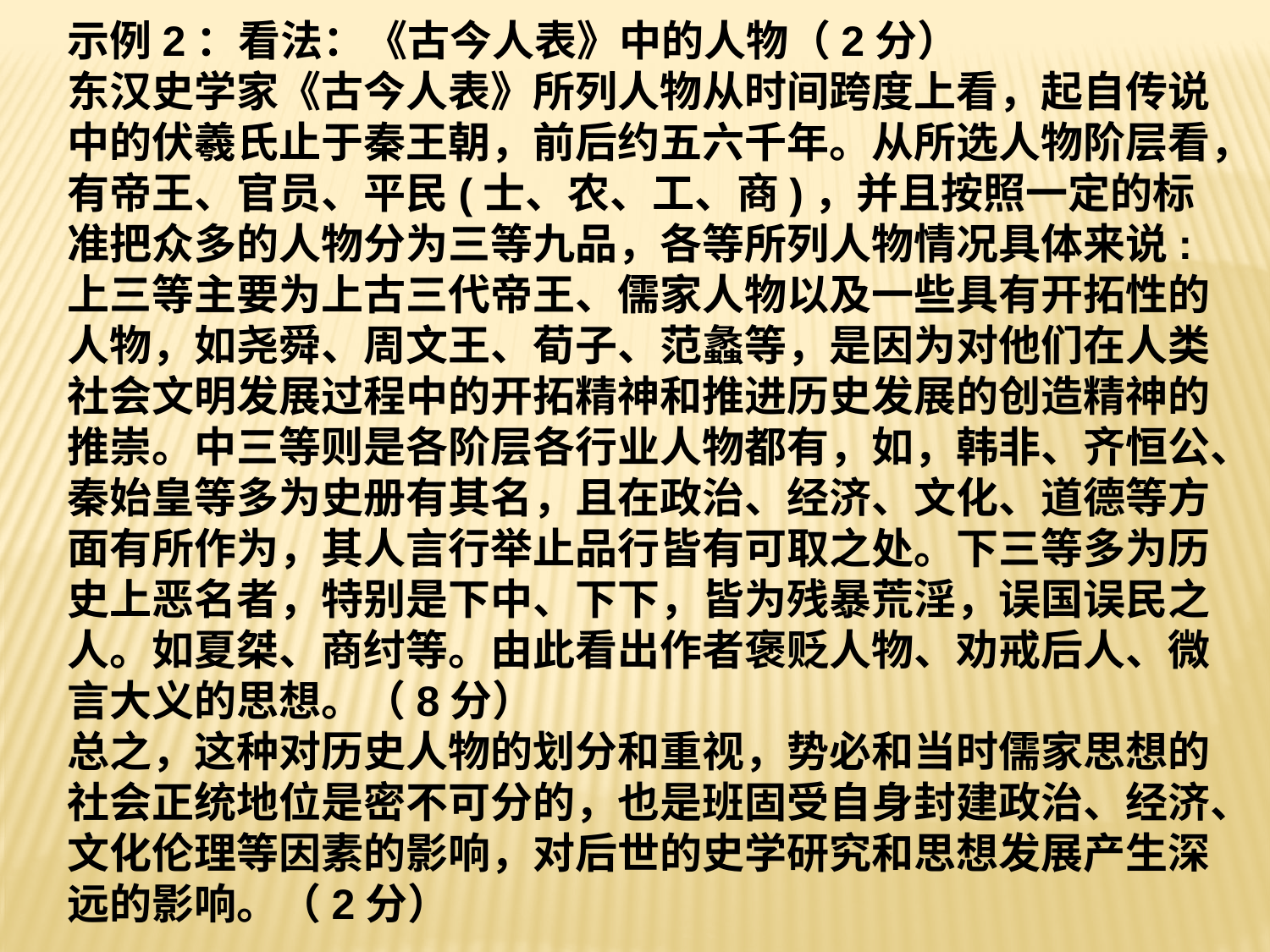

示例2：看法：《古今人表》中的人物（2分）
东汉史学家《古今人表》所列人物从时间跨度上看，起自传说中的伏羲氏止于秦王朝，前后约五六千年。从所选人物阶层看，有帝王、官员、平民(士、农、工、商)，并且按照一定的标准把众多的人物分为三等九品，各等所列人物情况具体来说:上三等主要为上古三代帝王、儒家人物以及一些具有开拓性的人物，如尧舜、周文王、荀子、范蠡等，是因为对他们在人类社会文明发展过程中的开拓精神和推进历史发展的创造精神的推崇。中三等则是各阶层各行业人物都有，如，韩非、齐恒公、秦始皇等多为史册有其名，且在政治、经济、文化、道德等方面有所作为，其人言行举止品行皆有可取之处。下三等多为历史上恶名者，特别是下中、下下，皆为残暴荒淫，误国误民之人。如夏桀、商纣等。由此看出作者褒贬人物、劝戒后人、微言大义的思想。（8分）
总之，这种对历史人物的划分和重视，势必和当时儒家思想的社会正统地位是密不可分的，也是班固受自身封建政治、经济、文化伦理等因素的影响，对后世的史学研究和思想发展产生深远的影响。（2分）